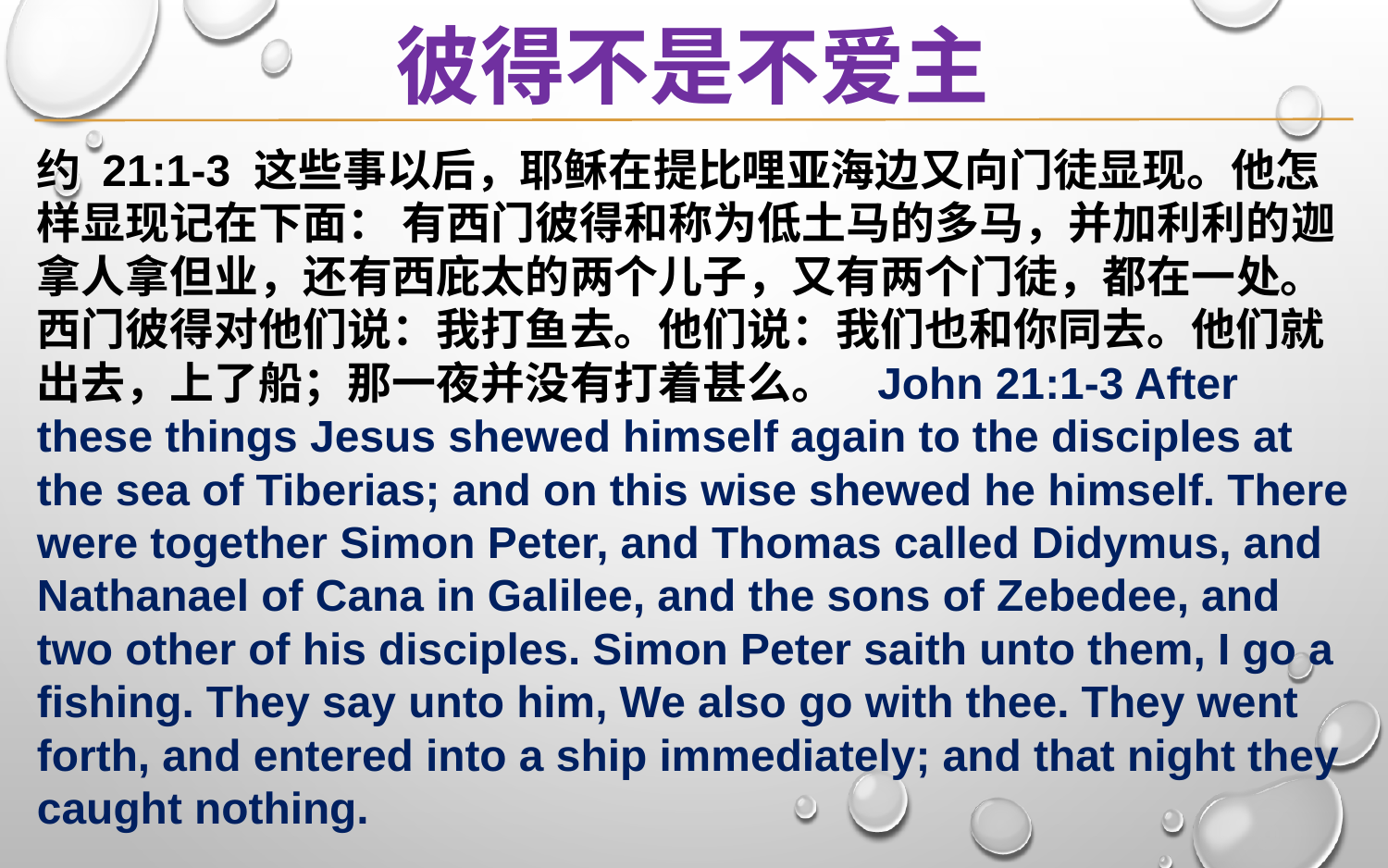

彼得不是不爱主
约 21:1-3 这些事以后，耶稣在提比哩亚海边又向门徒显现。他怎样显现记在下面： 有西门彼得和称为低土马的多马，并加利利的迦拿人拿但业，还有西庇太的两个儿子，又有两个门徒，都在一处。 西门彼得对他们说：我打鱼去。他们说：我们也和你同去。他们就出去，上了船；那一夜并没有打着甚么。   John 21:1-3 After these things Jesus shewed himself again to the disciples at the sea of Tiberias; and on this wise shewed he himself. There were together Simon Peter, and Thomas called Didymus, and Nathanael of Cana in Galilee, and the sons of Zebedee, and two other of his disciples. Simon Peter saith unto them, I go a fishing. They say unto him, We also go with thee. They went forth, and entered into a ship immediately; and that night they caught nothing.